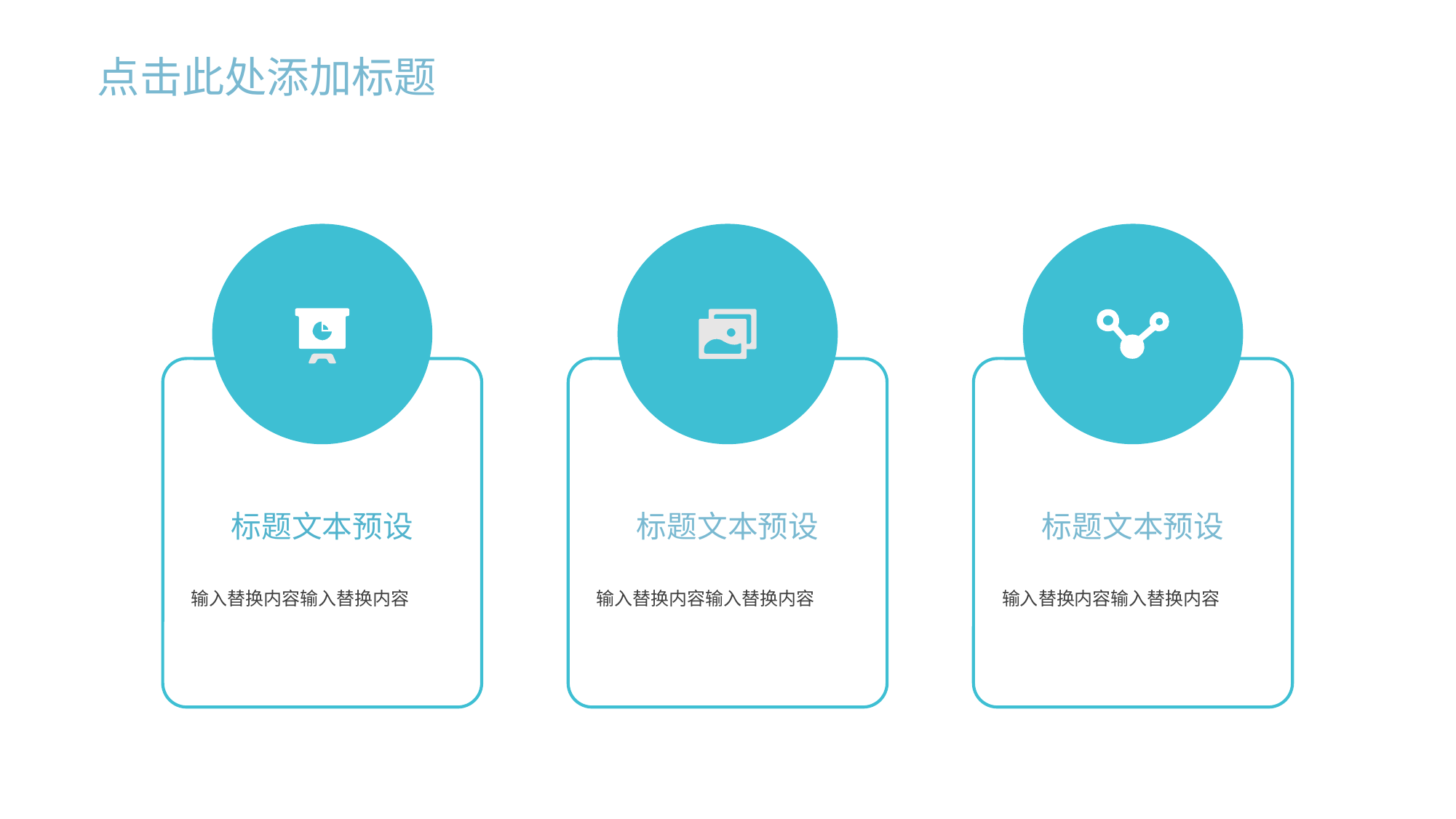

点击此处添加标题

标题文本预设

输入替换内容输入替换内容

标题文本预设

输入替换内容输入替换内容

标题文本预设

输入替换内容输入替换内容